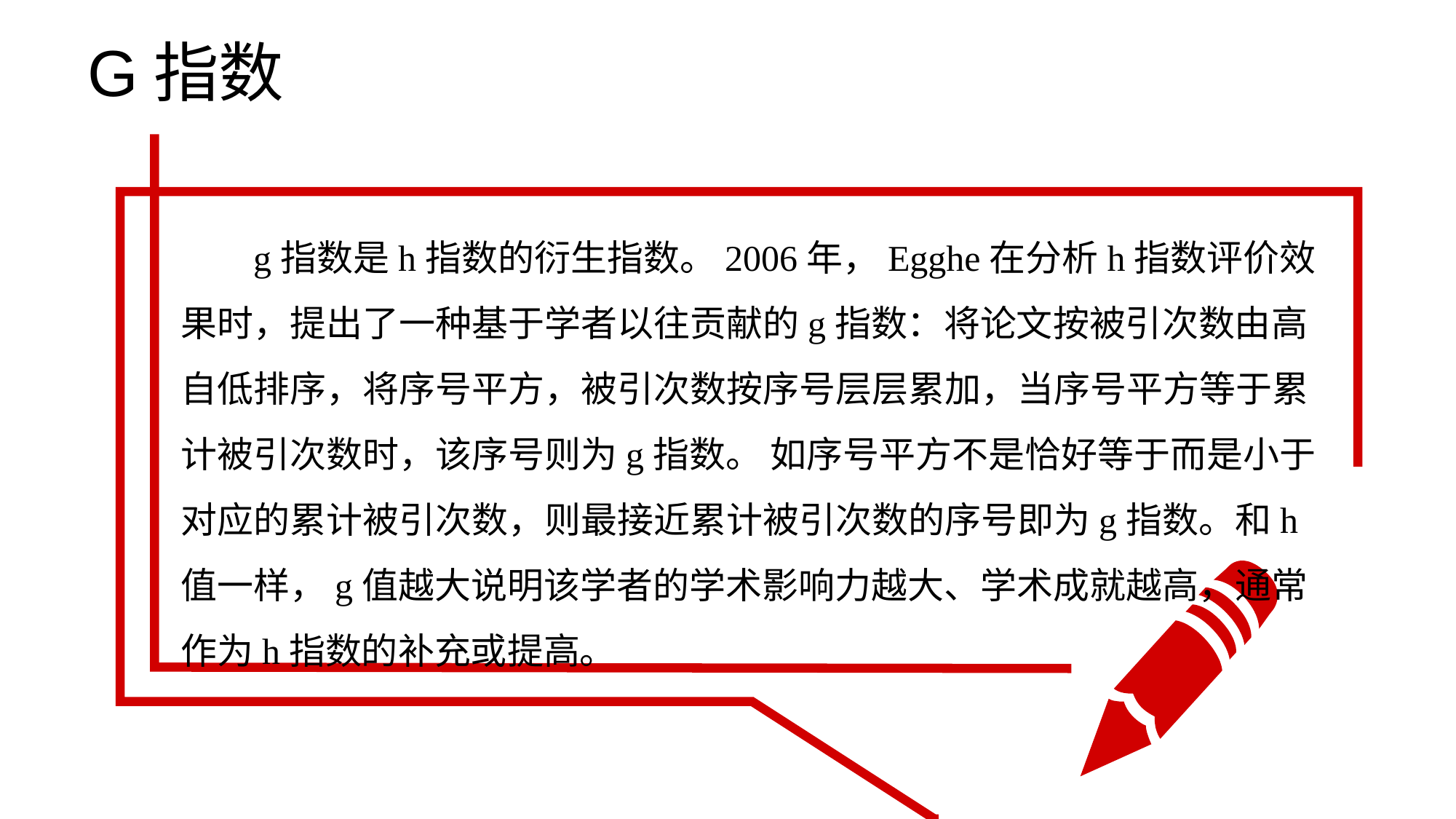

G指数

g指数是h指数的衍生指数。2006年，Egghe在分析h指数评价效果时，提出了一种基于学者以往贡献的g指数：将论文按被引次数由高自低排序，将序号平方，被引次数按序号层层累加，当序号平方等于累计被引次数时，该序号则为g指数。 如序号平方不是恰好等于而是小于对应的累计被引次数，则最接近累计被引次数的序号即为g指数。和h值一样，g值越大说明该学者的学术影响力越大、学术成就越高，通常作为h指数的补充或提高。